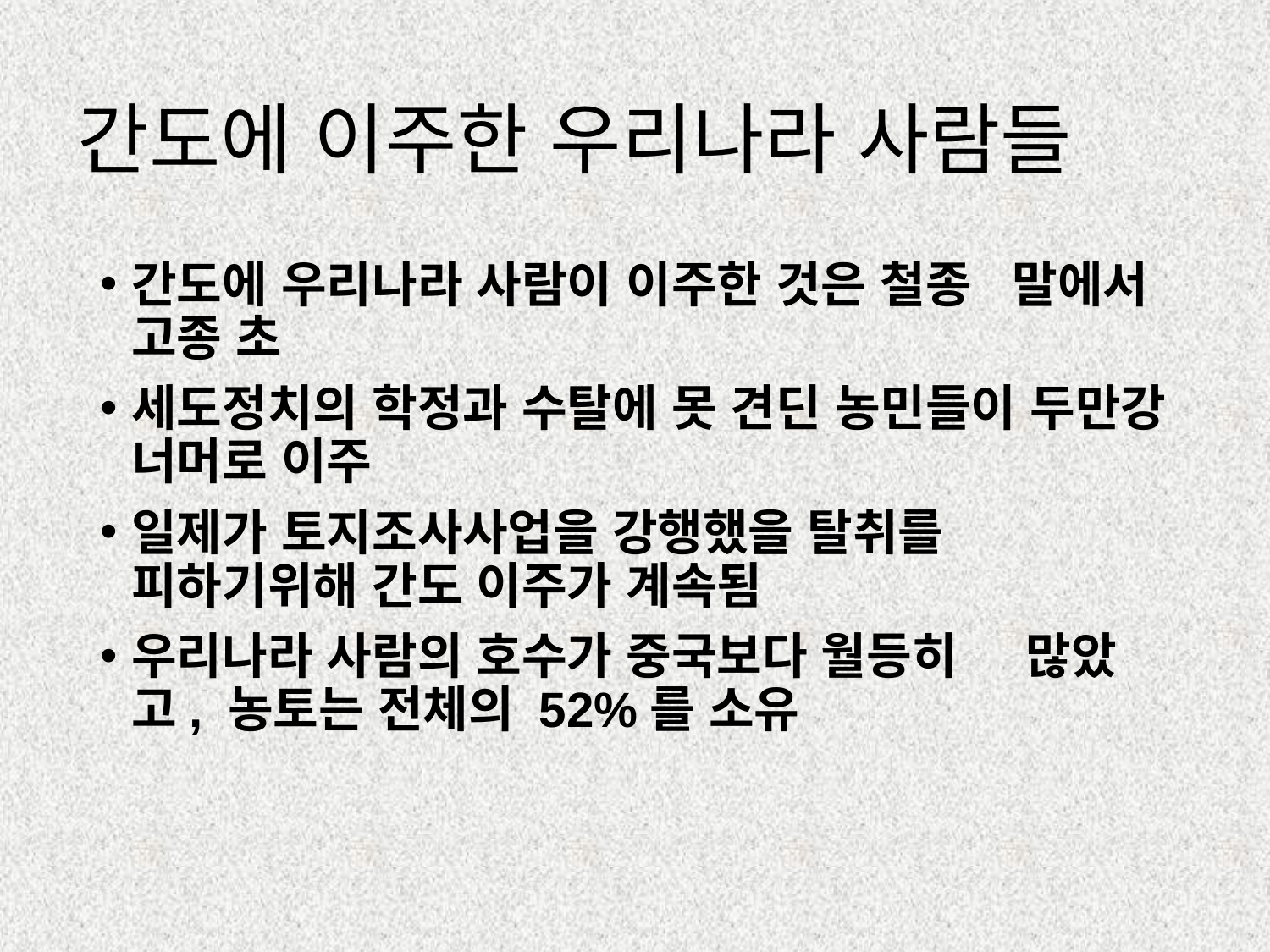

# 간도에 이주한 우리나라 사람들
간도에 우리나라 사람이 이주한 것은 철종   말에서 고종 초
세도정치의 학정과 수탈에 못 견딘 농민들이 두만강 너머로 이주
일제가 토지조사사업을 강행했을 탈취를      피하기위해 간도 이주가 계속됨
우리나라 사람의 호수가 중국보다 월등히     많았고, 농토는 전체의 52%를 소유